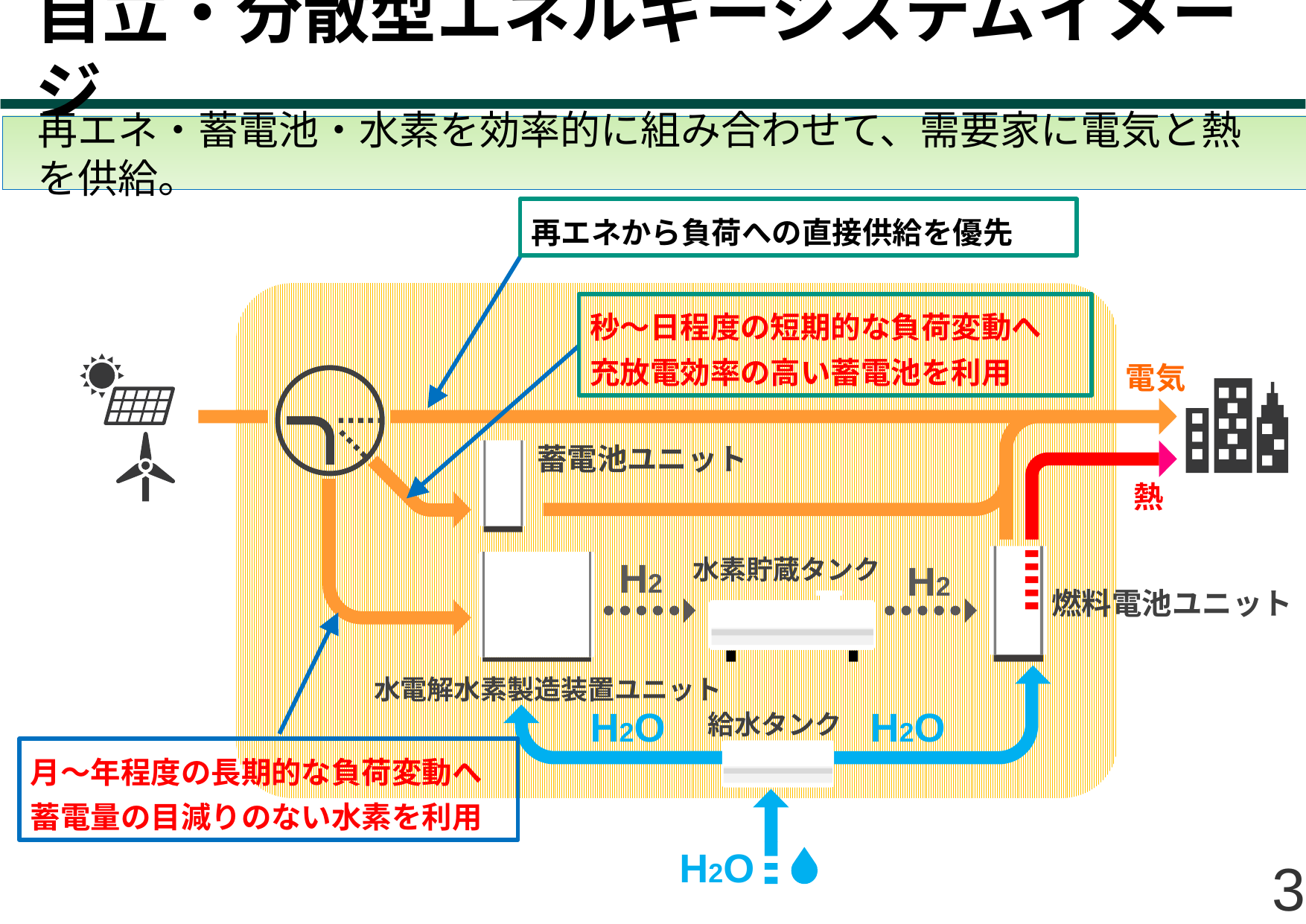

# 自立・分散型エネルギーシステムイメージ
再エネ・蓄電池・水素を効率的に組み合わせて、需要家に電気と熱を供給。
再エネから負荷への直接供給を優先

秒～日程度の短期的な負荷変動へ
充放電効率の高い蓄電池を利用

蓄電池ユニット

熱

H2
水素貯蔵タンク

燃料電池ユニット

H2O
H2O

月～年程度の長期的な負荷変動へ
蓄電量の目減りのない水素を利用

H2O

電気
水電解水素製造装置ユニット
H2
給水タンク

水電解水素製造装置ユニット